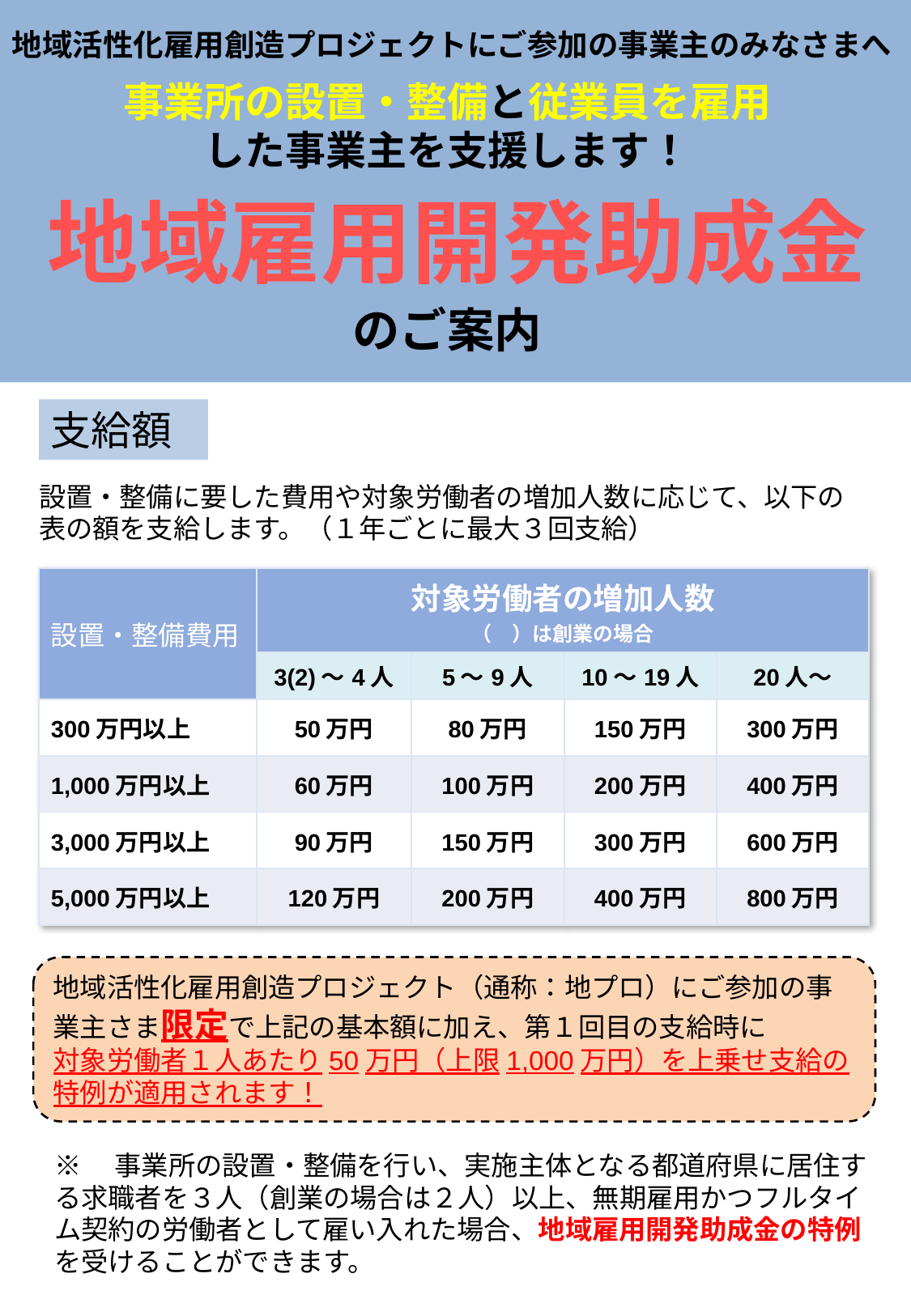

地域活性化雇用創造プロジェクトにご参加の事業主のみなさまへ
事業所の設置・整備と従業員を雇用
した事業主を支援します！
地域雇用開発助成金
のご案内
支給額
設置・整備に要した費用や対象労働者の増加人数に応じて、以下の表の額を支給します。（１年ごとに最大３回支給）
| 設置・整備費用 | 対象労働者の増加人数 （　）は創業の場合 |  |  |  |
| --- | --- | --- | --- | --- |
|  | 3(2)～4人 | 5～9人 | 10～19人 | 20人～ |
| 300万円以上 | 50万円 | 80万円 | 150万円 | 300万円 |
| 1,000万円以上 | 60万円 | 100万円 | 200万円 | 400万円 |
| 3,000万円以上 | 90万円 | 150万円 | 300万円 | 600万円 |
| 5,000万円以上 | 120万円 | 200万円 | 400万円 | 800万円 |
地域活性化雇用創造プロジェクト（通称：地プロ）にご参加の事業主さま限定で上記の基本額に加え、第１回目の支給時に
対象労働者１人あたり50万円（上限1,000万円）を上乗せ支給の特例が適用されます！
引上げ、
緩和
※　事業所の設置・整備を行い、実施主体となる都道府県に居住する求職者を３人（創業の場合は２人）以上、無期雇用かつフルタイム契約の労働者として雇い入れた場合、地域雇用開発助成金の特例を受けることができます。